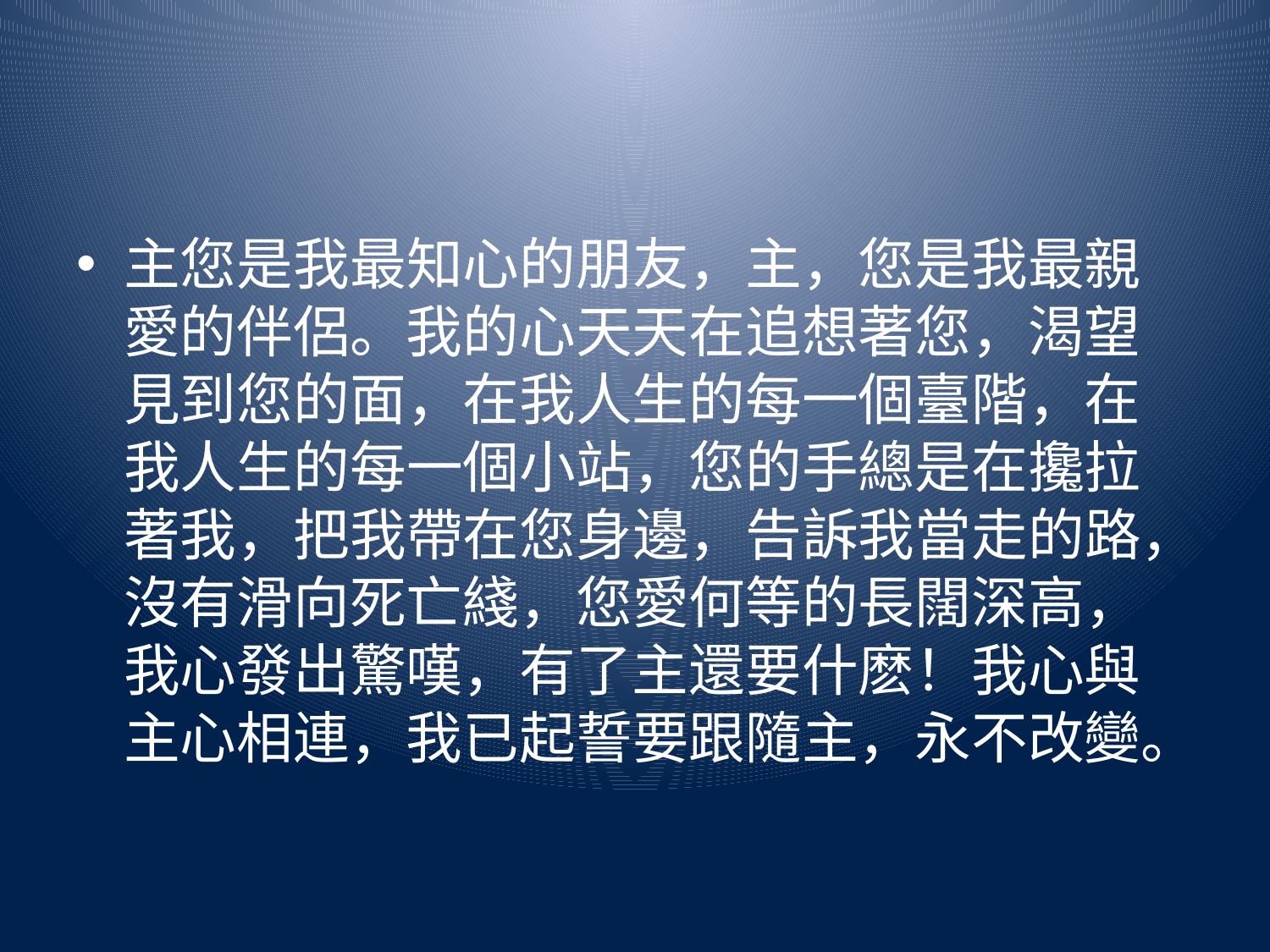

#
主您是我最知心的朋友，主，您是我最親愛的伴侶。我的心天天在追想著您，渴望見到您的面，在我人生的每一個臺階，在我人生的每一個小站，您的手總是在攙拉著我，把我帶在您身邊，告訴我當走的路，沒有滑向死亡綫，您愛何等的長闊深高，我心發出驚嘆，有了主還要什麽！我心與主心相連，我已起誓要跟隨主，永不改變。